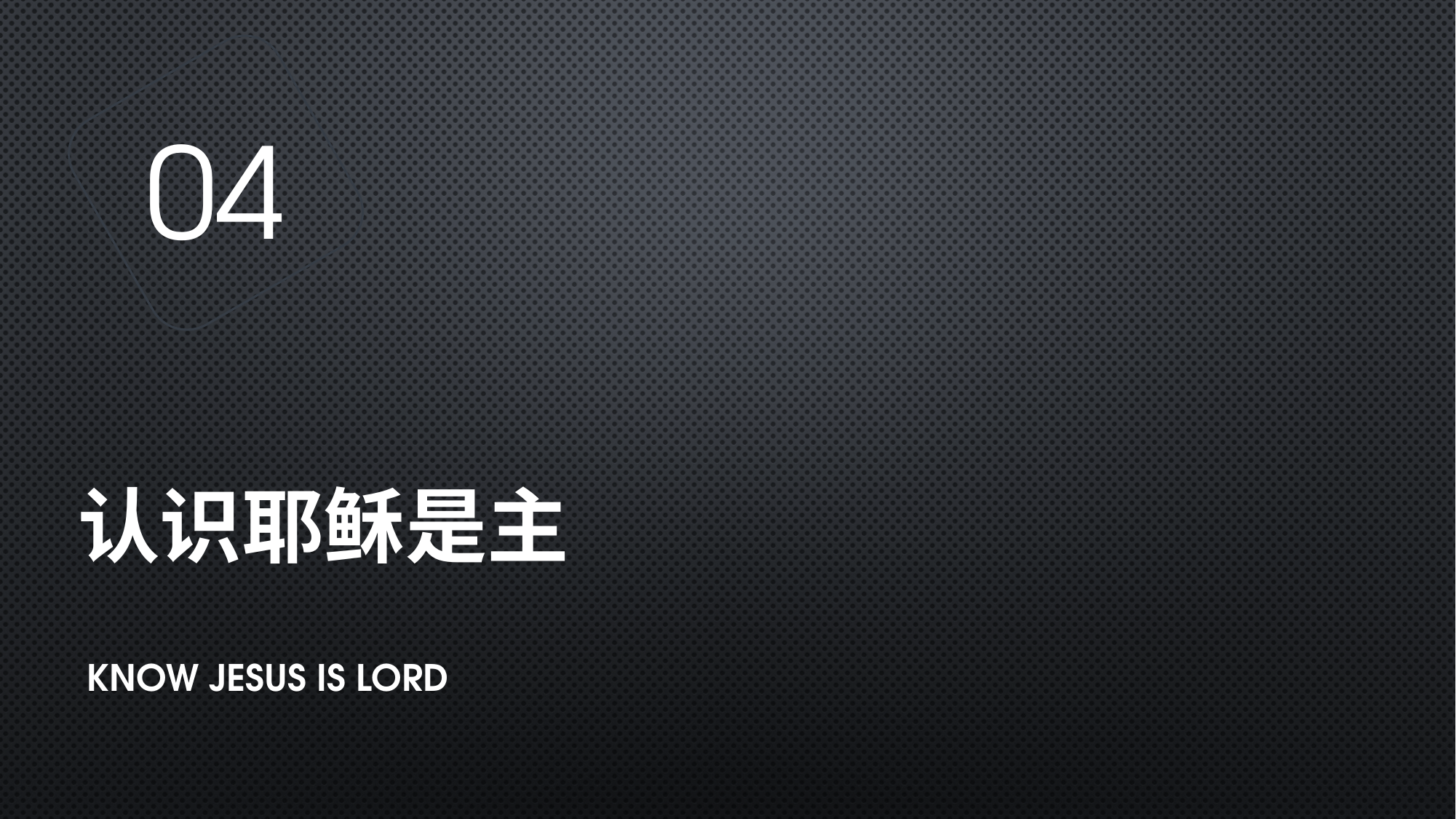

04
# 认识耶稣是主
Know jesus is lord